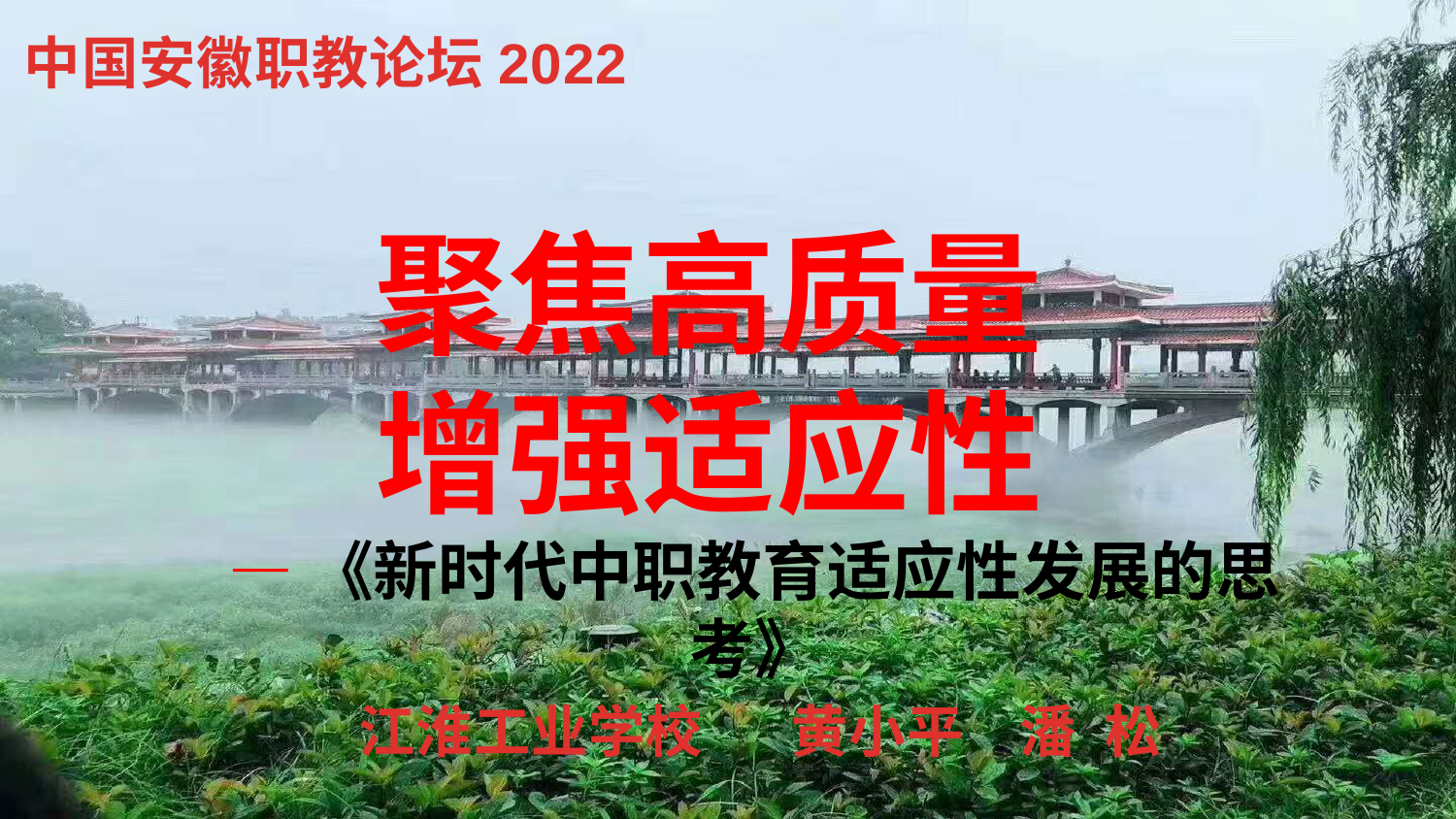

中国安徽职教论坛2022
聚焦高质量
增强适应性
—《新时代中职教育适应性发展的思考》
江淮工业学校     黄小平    潘  松